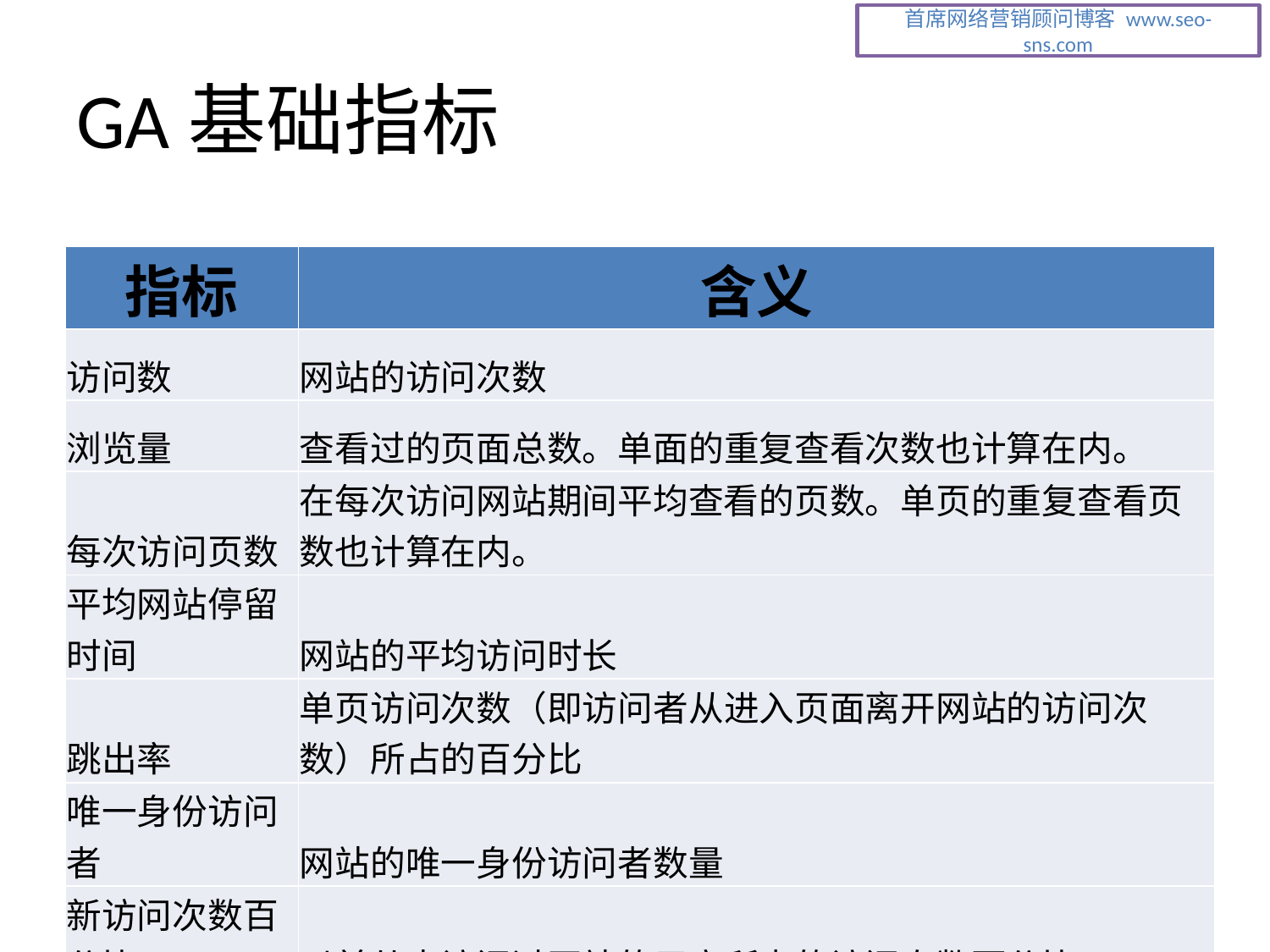

# GA基础指标
| 指标 | 含义 |
| --- | --- |
| 访问数 | 网站的访问次数 |
| 浏览量 | 查看过的页面总数。单面的重复查看次数也计算在内。 |
| 每次访问页数 | 在每次访问网站期间平均查看的页数。单页的重复查看页数也计算在内。 |
| 平均网站停留时间 | 网站的平均访问时长 |
| 跳出率 | 单页访问次数（即访问者从进入页面离开网站的访问次数）所占的百分比 |
| 唯一身份访问者 | 网站的唯一身份访问者数量 |
| 新访问次数百分比 | 以前从未访问过网站的用户所占的访问次数百分比 |